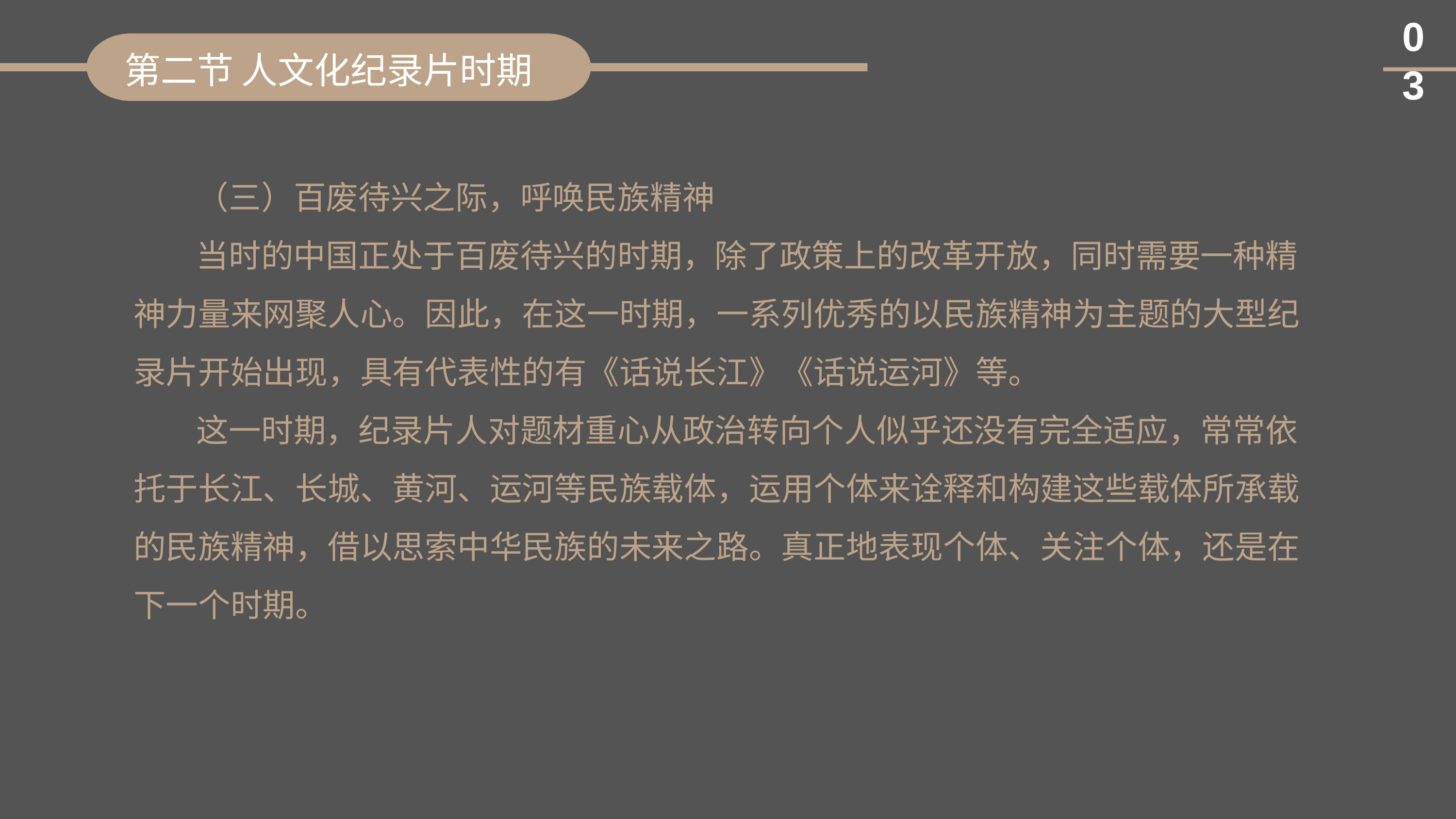

03

第二节 人文化纪录片时期

（三）百废待兴之际，呼唤民族精神
当时的中国正处于百废待兴的时期，除了政策上的改革开放，同时需要一种精神力量来网聚人心。因此，在这一时期，一系列优秀的以民族精神为主题的大型纪录片开始出现，具有代表性的有《话说长江》《话说运河》等。
这一时期，纪录片人对题材重心从政治转向个人似乎还没有完全适应，常常依托于长江、长城、黄河、运河等民族载体，运用个体来诠释和构建这些载体所承载的民族精神，借以思索中华民族的未来之路。真正地表现个体、关注个体，还是在下一个时期。